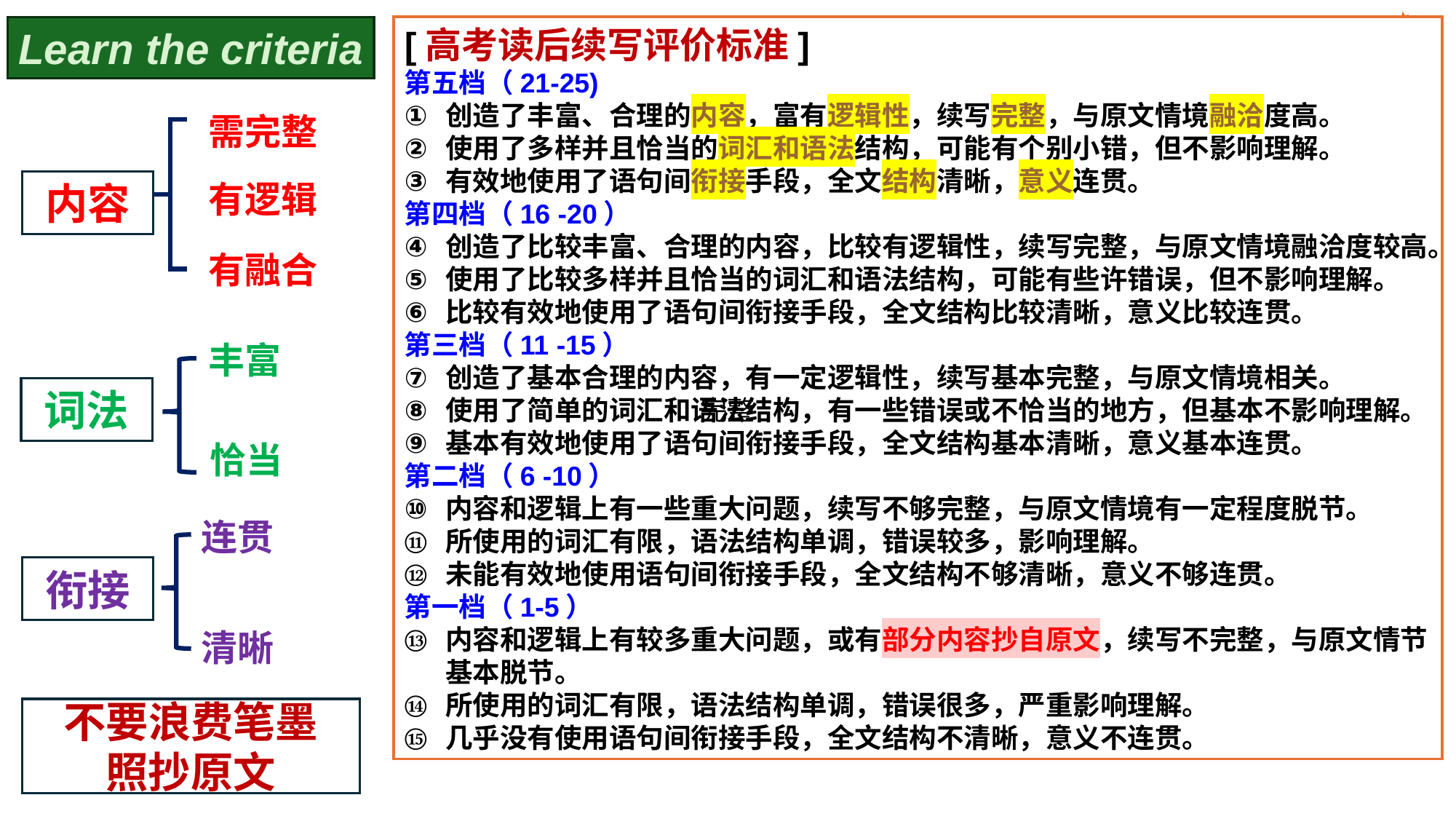

Learn the criteria
[高考读后续写评价标准]
第五档（21-25)
创造了丰富、合理的内容，富有逻辑性，续写完整，与原文情境融洽度高。
使用了多样并且恰当的词汇和语法结构，可能有个别小错，但不影响理解。
有效地使用了语句间衔接手段，全文结构清晰，意义连贯。
第四档（16 -20）
创造了比较丰富、合理的内容，比较有逻辑性，续写完整，与原文情境融洽度较高。
使用了比较多样并且恰当的词汇和语法结构，可能有些许错误，但不影响理解。
比较有效地使用了语句间衔接手段，全文结构比较清晰，意义比较连贯。
第三档（11 -15）
创造了基本合理的内容，有一定逻辑性，续写基本完整，与原文情境相关。
使用了简单的词汇和语法结构，有一些错误或不恰当的地方，但基本不影响理解。
基本有效地使用了语句间衔接手段，全文结构基本清晰，意义基本连贯。
第二档（6 -10）
内容和逻辑上有一些重大问题，续写不够完整，与原文情境有一定程度脱节。
所使用的词汇有限，语法结构单调，错误较多，影响理解。
未能有效地使用语句间衔接手段，全文结构不够清晰，意义不够连贯。
第一档（1-5）
内容和逻辑上有较多重大问题，或有部分内容抄自原文，续写不完整，与原文情节基本脱节。
所使用的词汇有限，语法结构单调，错误很多，严重影响理解。
几乎没有使用语句间衔接手段，全文结构不清晰，意义不连贯。
需完整

有逻辑
内容
有融合
丰富

词法
完整
恰当
连贯

衔接
清晰
不要浪费笔墨
照抄原文